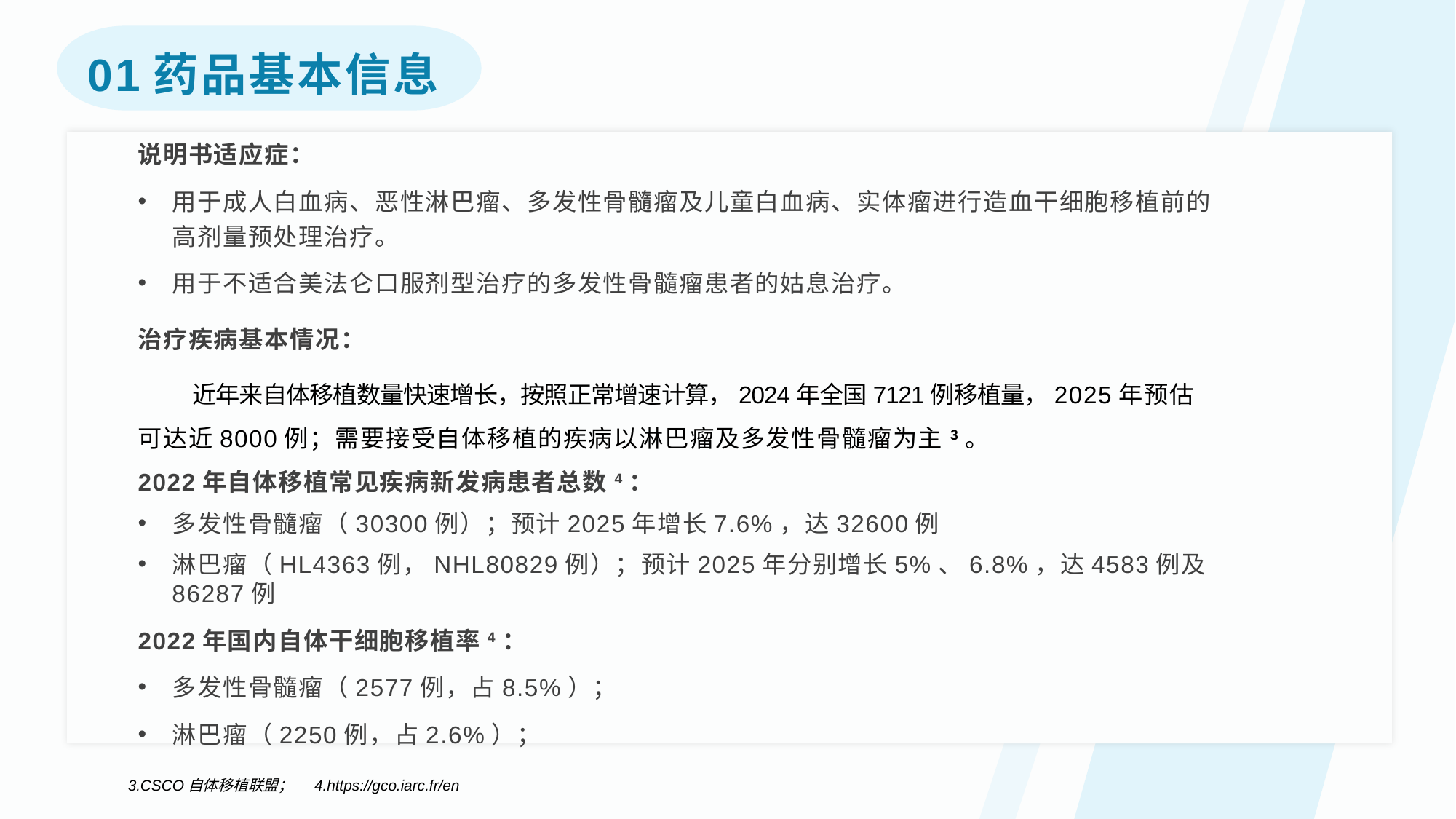

01药品基本信息

说明书适应症：
用于成人白血病、恶性淋巴瘤、多发性骨髓瘤及儿童白血病、实体瘤进行造血干细胞移植前的高剂量预处理治疗。
用于不适合美法仑口服剂型治疗的多发性骨髓瘤患者的姑息治疗。
治疗疾病基本情况：
近年来自体移植数量快速增长，按照正常增速计算，2024年全国7121例移植量，2025年预估可达近8000例；需要接受自体移植的疾病以淋巴瘤及多发性骨髓瘤为主3。
2022年自体移植常见疾病新发病患者总数4：
多发性骨髓瘤（30300例）；预计2025年增长7.6%，达32600例
淋巴瘤（HL4363例，NHL80829例）；预计2025年分别增长5%、6.8%，达4583例及86287例
2022年国内自体干细胞移植率4：
多发性骨髓瘤（2577例，占8.5%）；
淋巴瘤（2250例，占2.6%）；
3.CSCO自体移植联盟；     4.https://gco.iarc.fr/en